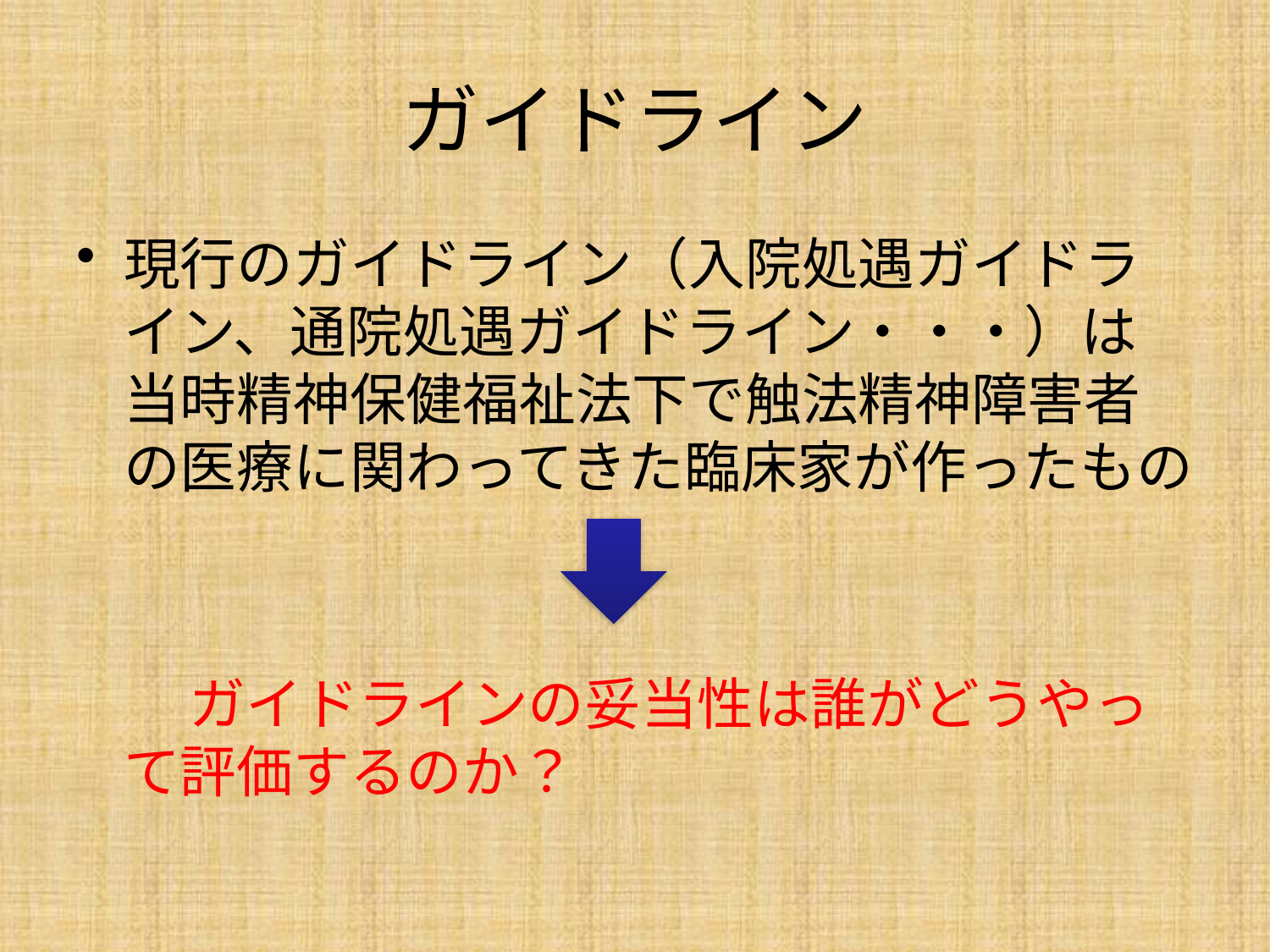

# ガイドライン
現行のガイドライン（入院処遇ガイドライン、通院処遇ガイドライン・・・）は当時精神保健福祉法下で触法精神障害者の医療に関わってきた臨床家が作ったもの

　　ガイドラインの妥当性は誰がどうやって評価するのか？